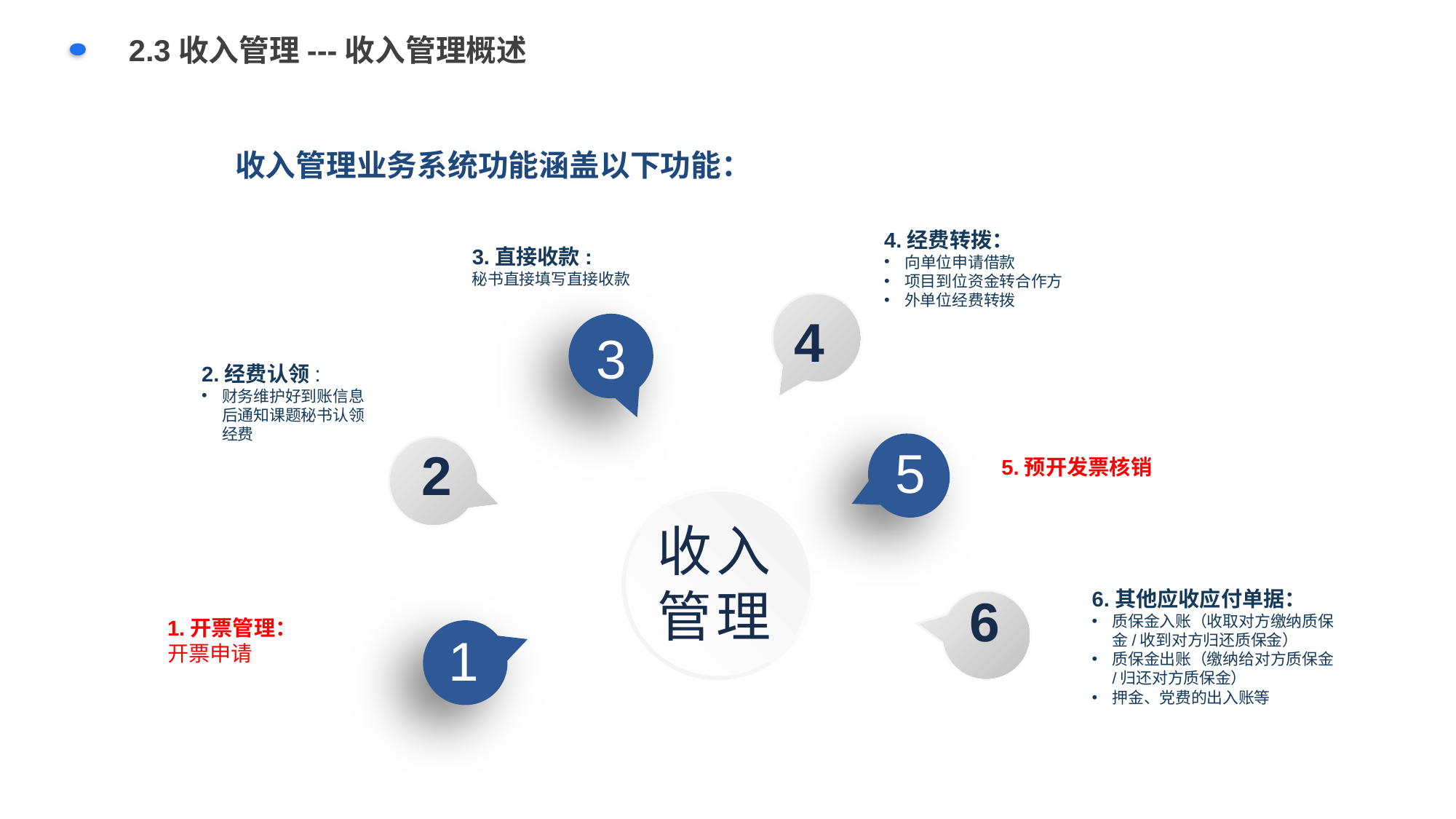

# 2.3收入管理---收入管理概述
收入管理业务系统功能涵盖以下功能：
4.经费转拨：
向单位申请借款
项目到位资金转合作方
外单位经费转拨
3.直接收款:
秘书直接填写直接收款

4

3
2.经费认领:
财务维护好到账信息后通知课题秘书认领经费

5
2
5.预开发票核销

收入管理

6.其他应收应付单据：
质保金入账（收取对方缴纳质保金/收到对方归还质保金）
质保金出账（缴纳给对方质保金/归还对方质保金）
押金、党费的出入账等
6

1.开票管理：
开票申请
1